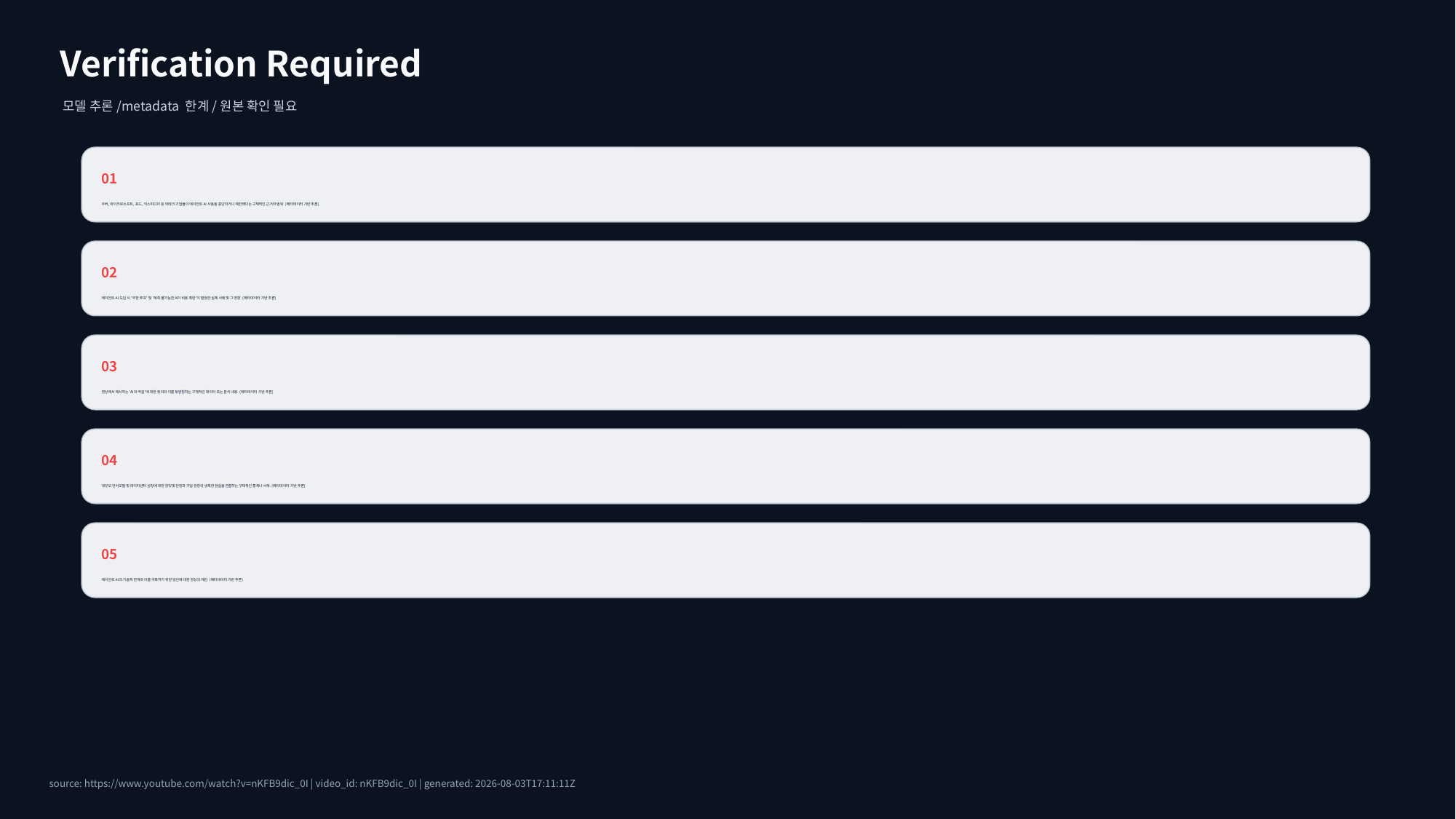

Verification Required
모델 추론/metadata 한계/원본 확인 필요

01
우버, 마이크로소프트, 포드, 익스피디아 등 빅테크 기업들이 에이전트 AI 사용을 중단하거나 제한했다는 구체적인 근거와 범위. (메타데이터 기반 추론)

02
에이전트 AI 도입 시 '무한 루프' 및 '예측 불가능한 API 비용 폭탄'이 발생한 실제 사례 및 그 영향. (메타데이터 기반 추론)

03
영상에서 제시하는 'AI의 역설'에 대한 정의와 이를 뒷받침하는 구체적인 데이터 또는 분석 내용. (메타데이터 기반 추론)

04
대규모 언어모델 및 데이터센터 성장에 대한 장밋빛 전망과 기업 현장의 냉혹한 현실을 연결하는 구체적인 통계나 사례. (메타데이터 기반 추론)

05
에이전트 AI의 기술적 한계와 이를 극복하기 위한 방안에 대한 영상의 제안. (메타데이터 기반 추론)
source: https://www.youtube.com/watch?v=nKFB9dic_0I | video_id: nKFB9dic_0I | generated: 2026-08-03T17:11:11Z